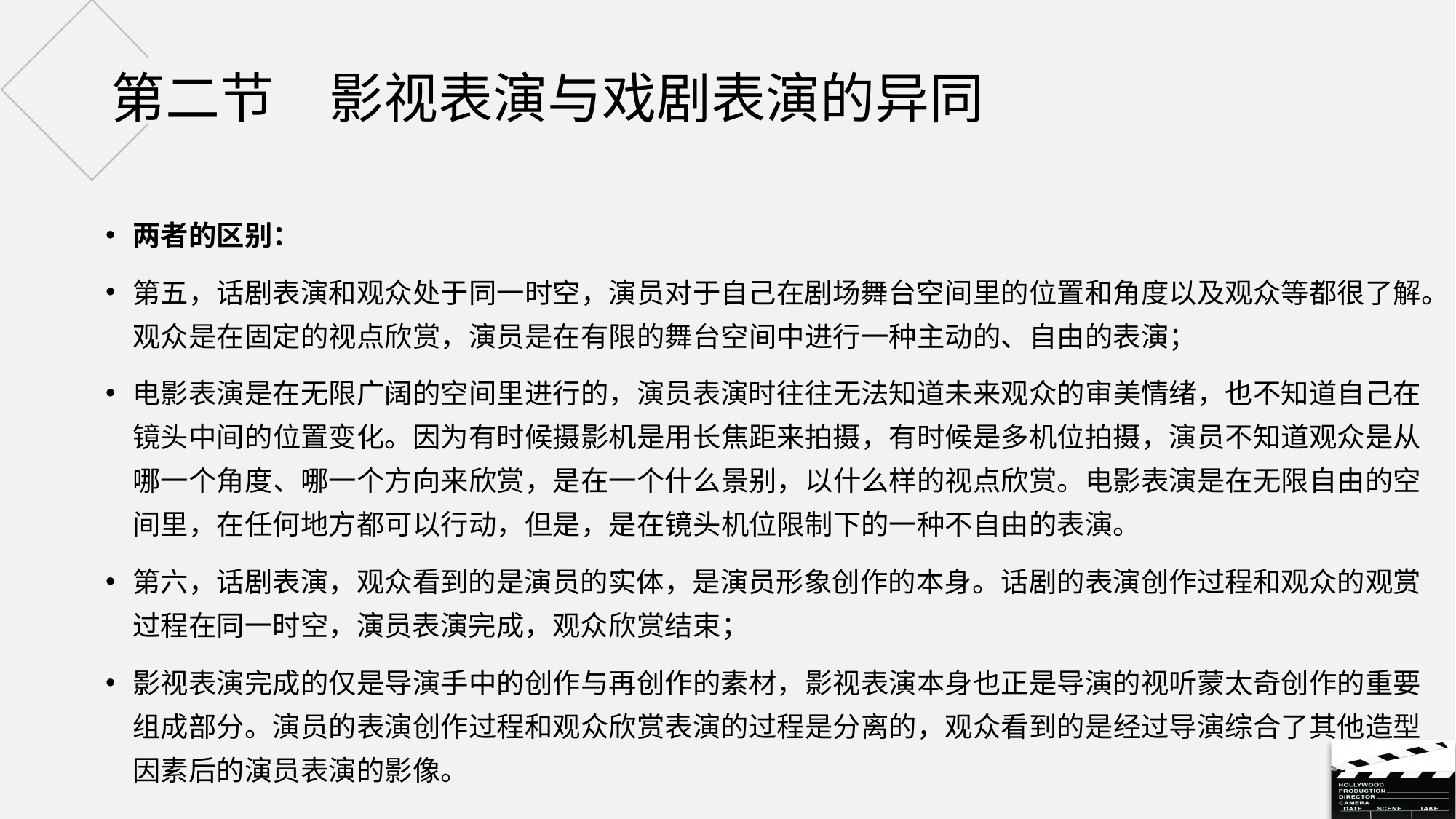

# 第二节	影视表演与戏剧表演的异同
两者的区别：
第五，话剧表演和观众处于同一时空，演员对于自己在剧场舞台空间里的位置和角度以及观众等都很了解。观众是在固定的视点欣赏，演员是在有限的舞台空间中进行一种主动的、自由的表演；
电影表演是在无限广阔的空间里进行的，演员表演时往往无法知道未来观众的审美情绪，也不知道自己在镜头中间的位置变化。因为有时候摄影机是用长焦距来拍摄，有时候是多机位拍摄，演员不知道观众是从哪一个角度、哪一个方向来欣赏，是在一个什么景别，以什么样的视点欣赏。电影表演是在无限自由的空间里，在任何地方都可以行动，但是，是在镜头机位限制下的一种不自由的表演。
第六，话剧表演，观众看到的是演员的实体，是演员形象创作的本身。话剧的表演创作过程和观众的观赏过程在同一时空，演员表演完成，观众欣赏结束；
影视表演完成的仅是导演手中的创作与再创作的素材，影视表演本身也正是导演的视听蒙太奇创作的重要组成部分。演员的表演创作过程和观众欣赏表演的过程是分离的，观众看到的是经过导演综合了其他造型因素后的演员表演的影像。